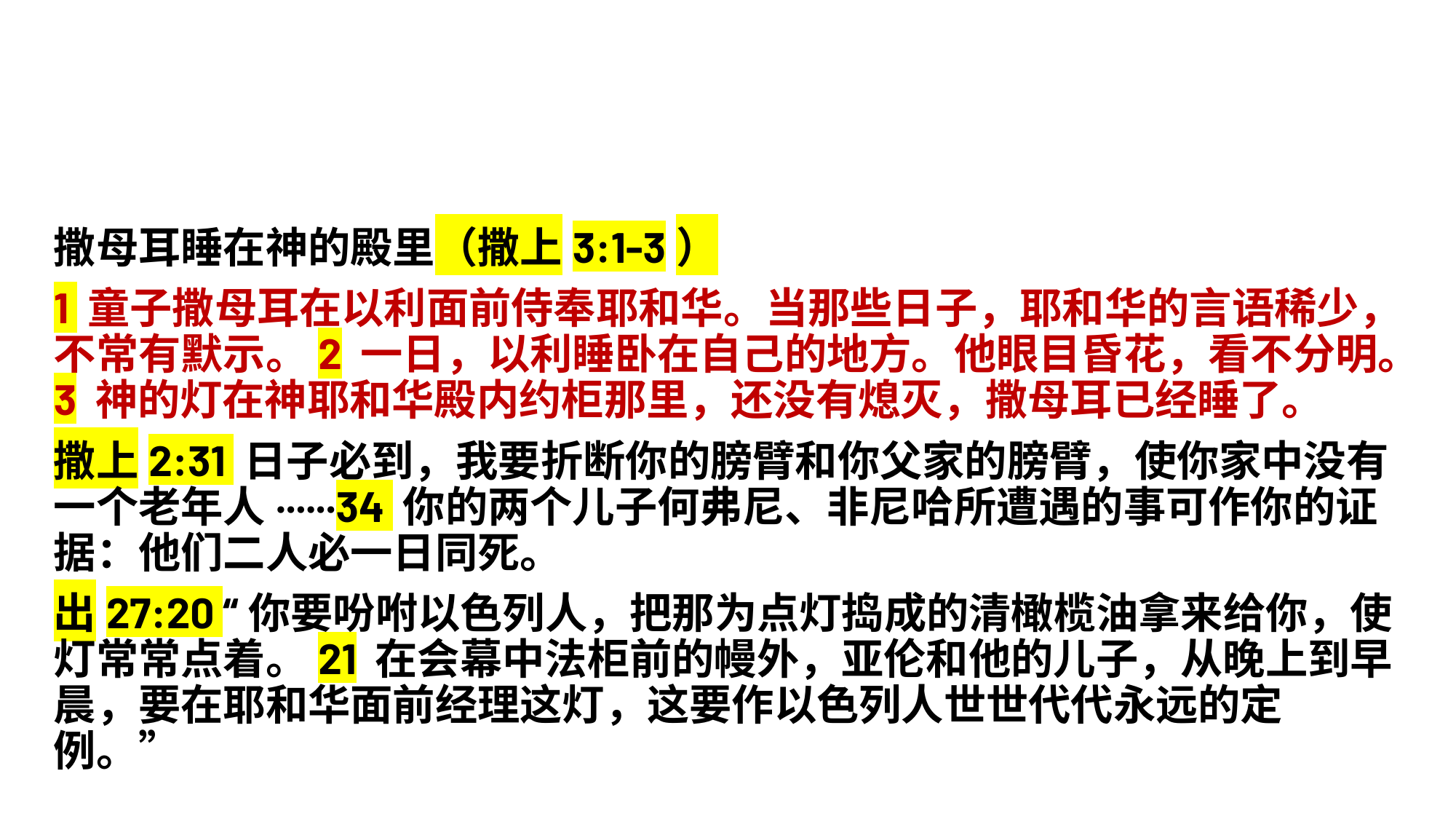

撒母耳睡在神的殿里（撒上3:1-3）
1 童子撒母耳在以利面前侍奉耶和华。当那些日子，耶和华的言语稀少，不常有默示。2 一日，以利睡卧在自己的地方。他眼目昏花，看不分明。3 神的灯在神耶和华殿内约柜那里，还没有熄灭，撒母耳已经睡了。
撒上2:31 日子必到，我要折断你的膀臂和你父家的膀臂，使你家中没有一个老年人······34 你的两个儿子何弗尼、非尼哈所遭遇的事可作你的证据：他们二人必一日同死。
出27:20 “你要吩咐以色列人，把那为点灯捣成的清橄榄油拿来给你，使灯常常点着。21 在会幕中法柜前的幔外，亚伦和他的儿子，从晚上到早晨，要在耶和华面前经理这灯，这要作以色列人世世代代永远的定例。”